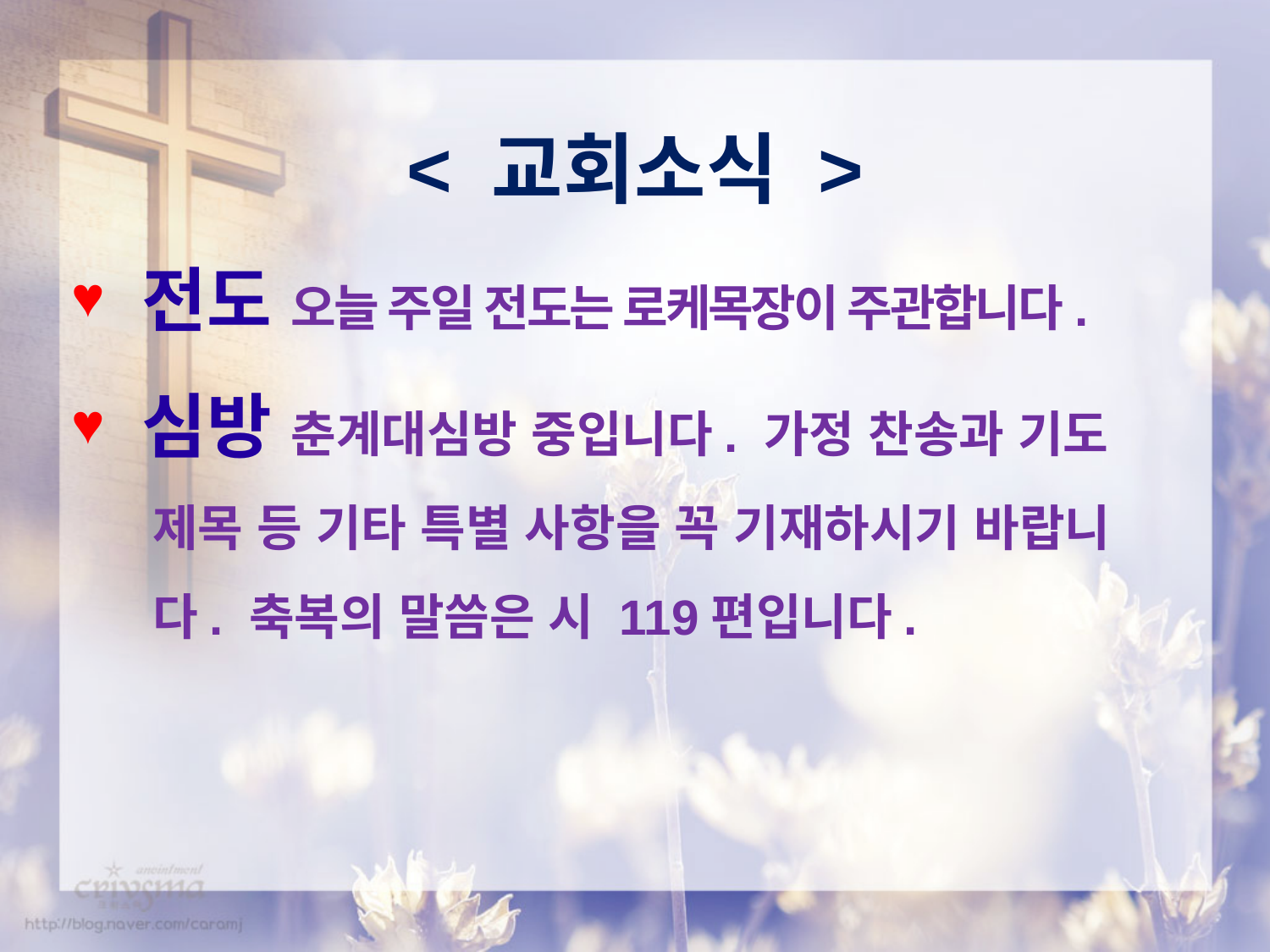

< 교회소식 >
 전도 오늘 주일 전도는 로케목장이 주관합니다.
 심방 춘계대심방 중입니다. 가정 찬송과 기도
     제목 등 기타 특별 사항을 꼭 기재하시기 바랍니
     다. 축복의 말씀은 시 119편입니다.